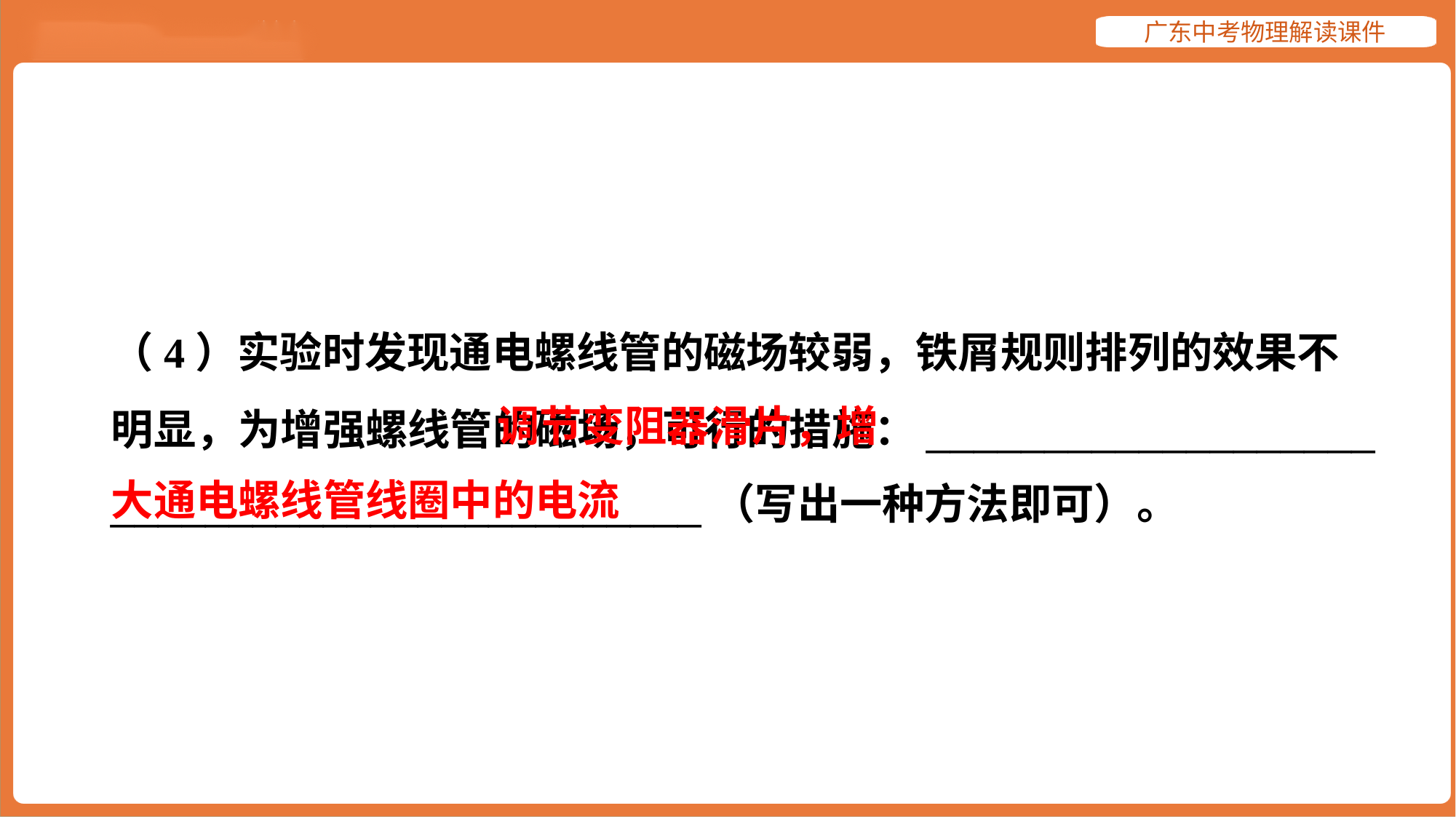

（4）实验时发现通电螺线管的磁场较弱，铁屑规则排列的效果不
明显，为增强螺线管的磁场，可行的措施：___________________
_________________________（写出一种方法即可）。
                                       调节变阻器滑片，增
大通电螺线管线圈中的电流